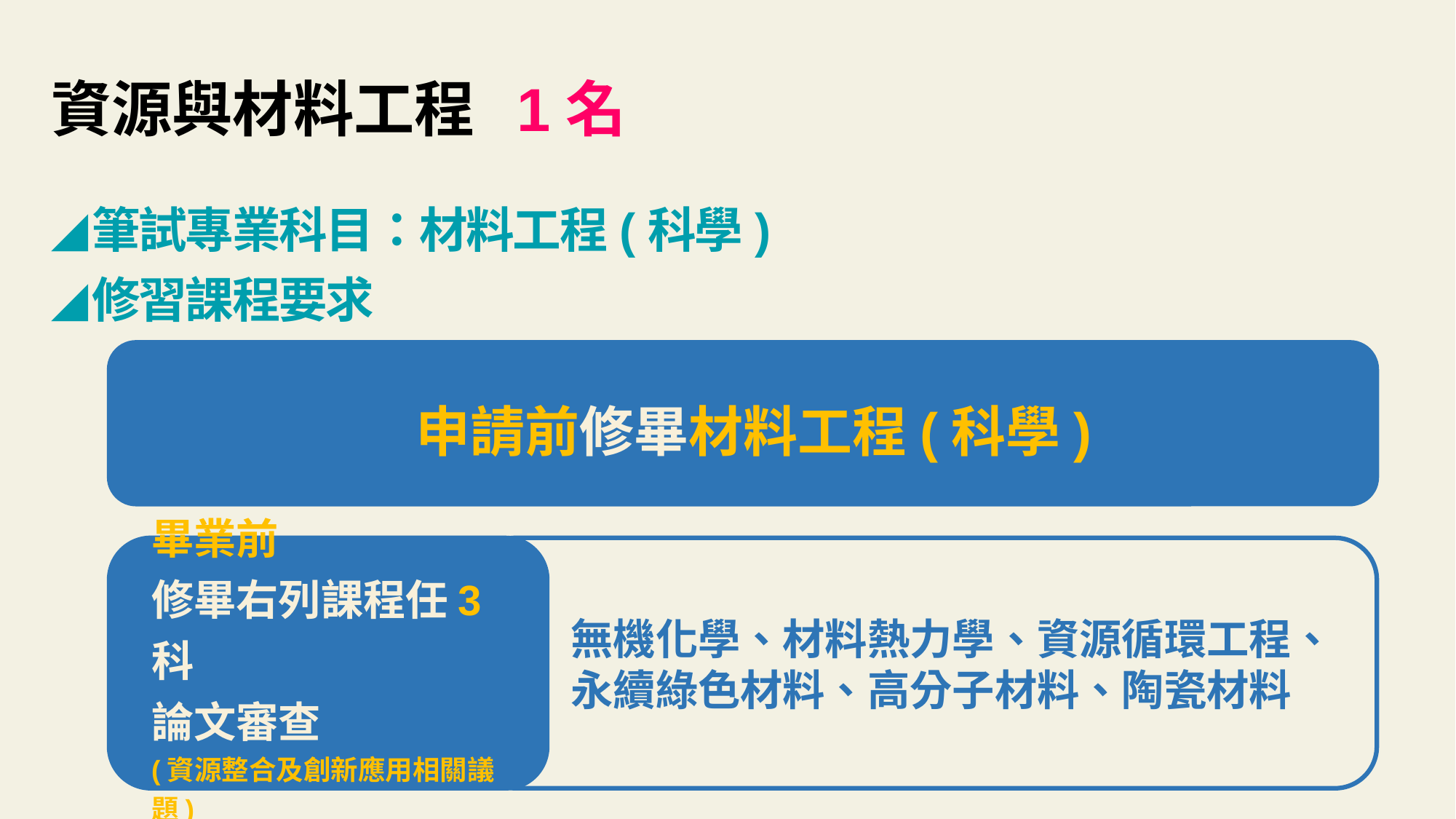

資源與材料工程  1名
筆試專業科目：材料工程(科學)
修習課程要求
申請前修畢材料工程(科學)
畢業前
修畢右列課程任3科
論文審查
(資源整合及創新應用相關議題)
無機化學、材料熱力學、資源循環工程、永續綠色材料、高分子材料、陶瓷材料